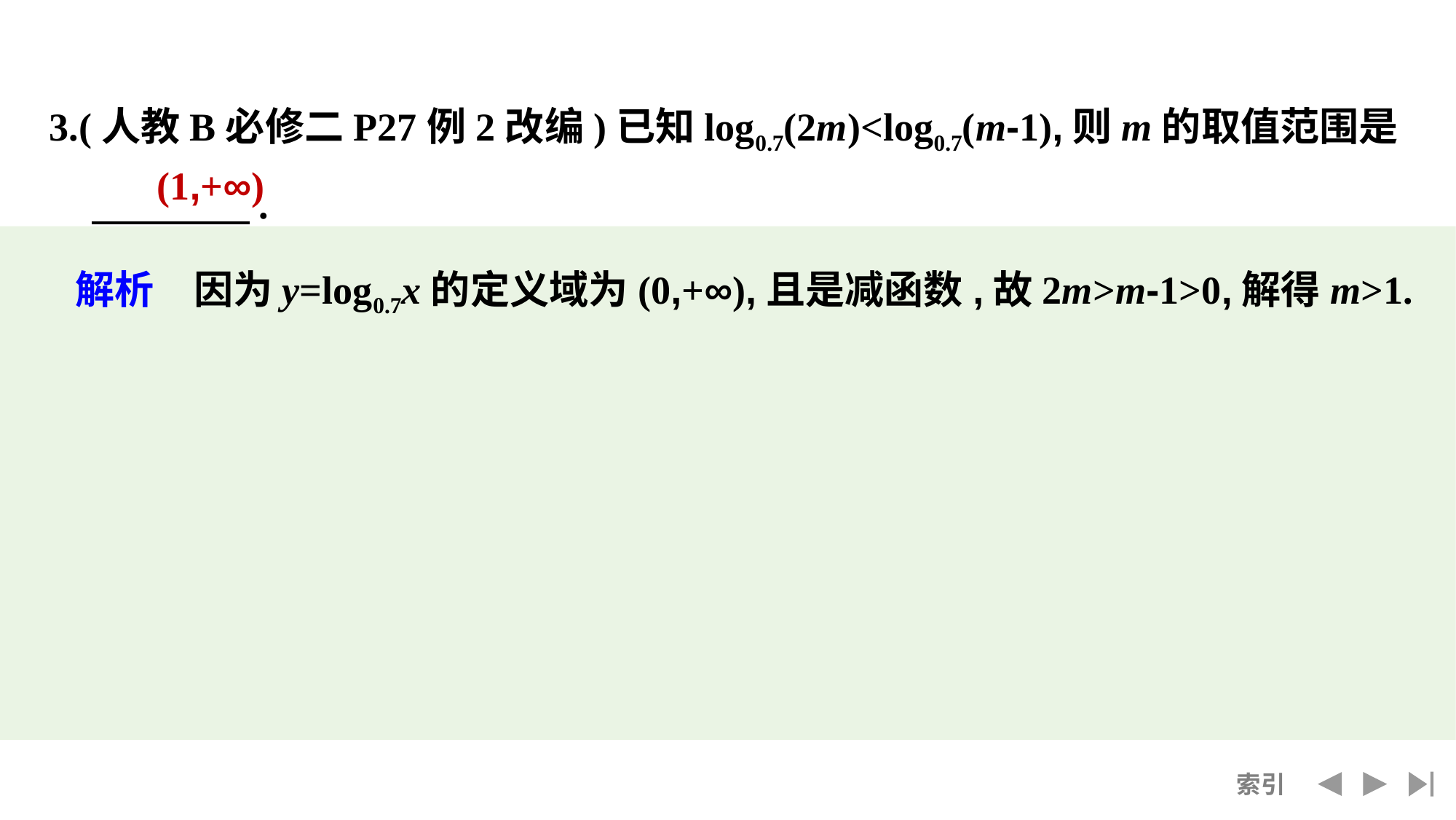

3.(人教B必修二P27例2改编)已知log0.7(2m)<log0.7(m-1),则m的取值范围是　　　　.

(1,+∞)

解析　因为y=log0.7x的定义域为(0,+∞),且是减函数,故2m>m-1>0,解得m>1.